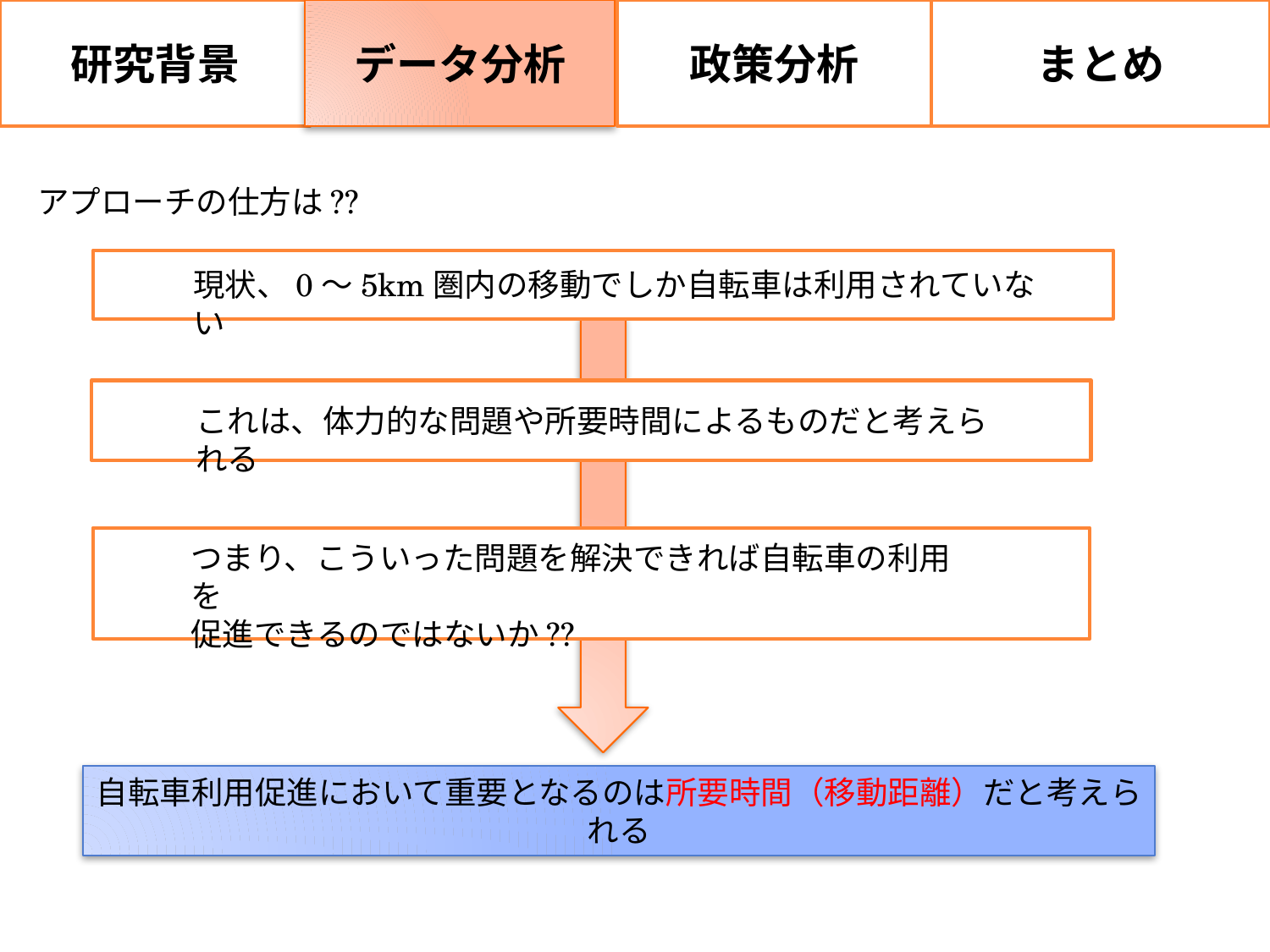

研究背景
データ分析
政策分析
まとめ
アプローチの仕方は??

現状、0～5km圏内の移動でしか自転車は利用されていない

これは、体力的な問題や所要時間によるものだと考えられる

つまり、こういった問題を解決できれば自転車の利用を
促進できるのではないか??
自転車利用促進において重要となるのは所要時間（移動距離）だと考えられる